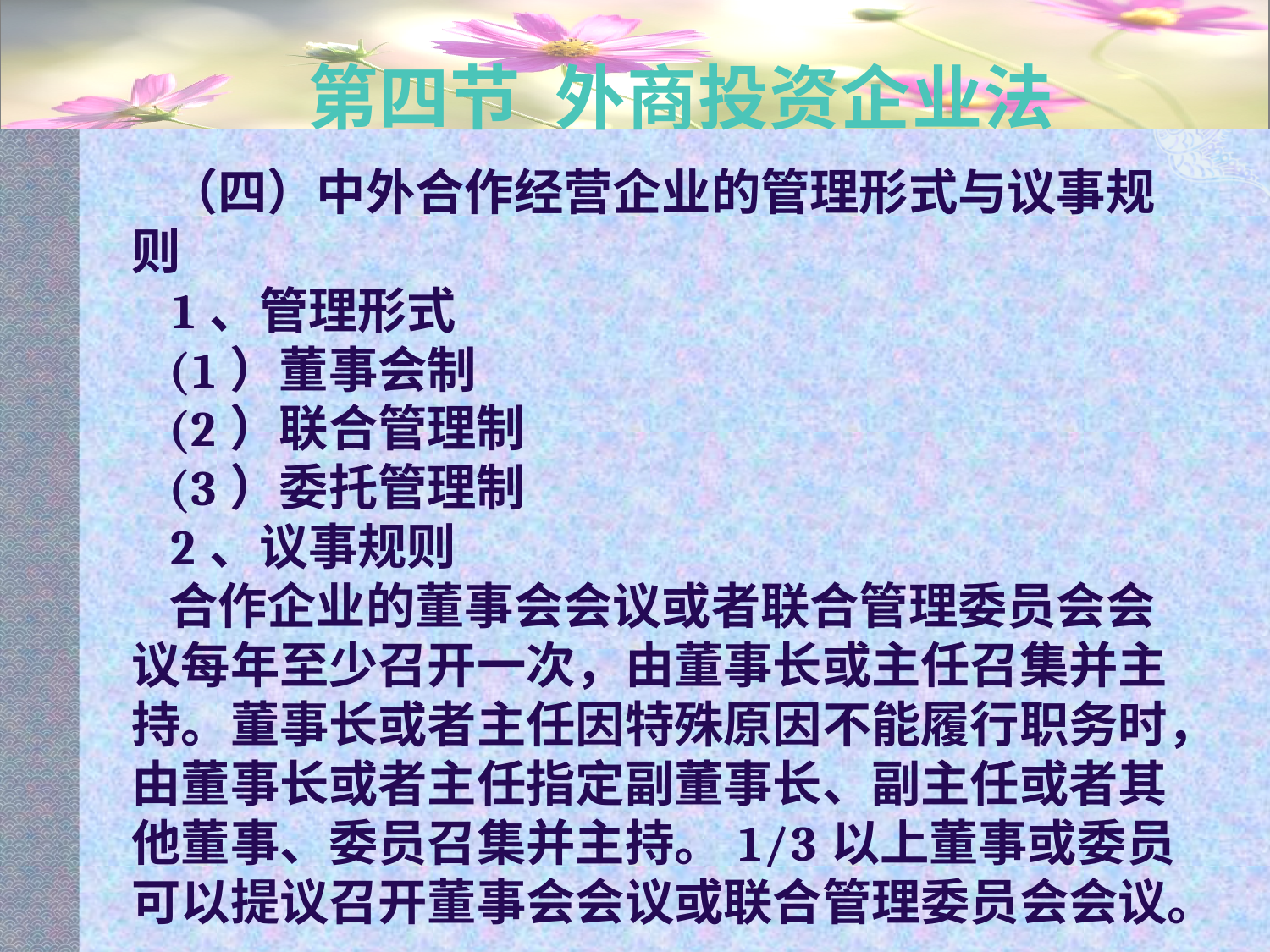

# 第四节  外商投资企业法
（四）中外合作经营企业的管理形式与议事规则
1、管理形式
(1）董事会制
(2）联合管理制
(3）委托管理制
2、议事规则
合作企业的董事会会议或者联合管理委员会会议每年至少召开一次，由董事长或主任召集并主持。董事长或者主任因特殊原因不能履行职务时，由董事长或者主任指定副董事长、副主任或者其他董事、委员召集并主持。1/3以上董事或委员可以提议召开董事会会议或联合管理委员会会议。